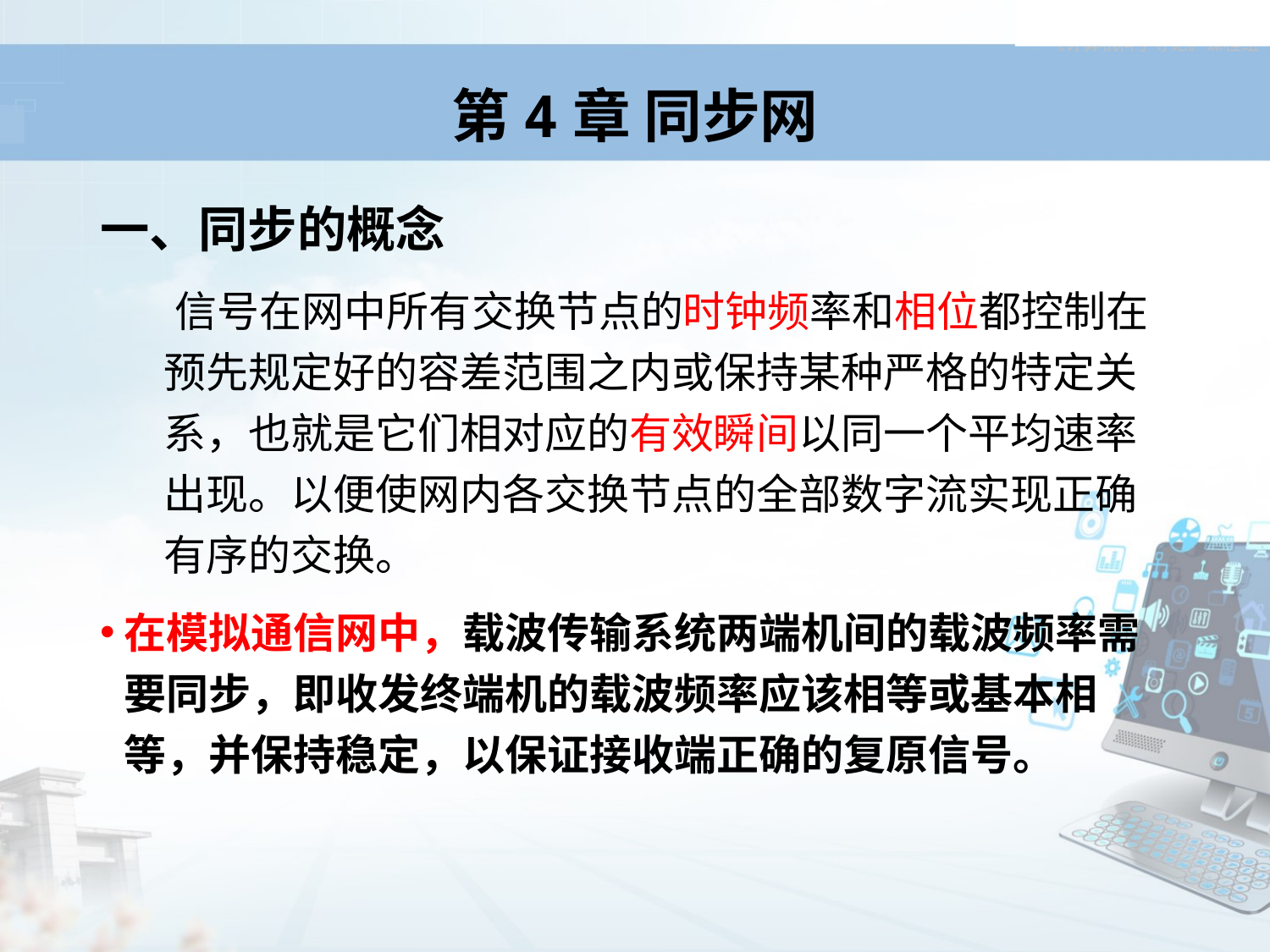

# 第4章 同步网
一、同步的概念
       信号在网中所有交换节点的时钟频率和相位都控制在预先规定好的容差范围之内或保持某种严格的特定关系，也就是它们相对应的有效瞬间以同一个平均速率出现。以便使网内各交换节点的全部数字流实现正确有序的交换。
在模拟通信网中，载波传输系统两端机间的载波频率需要同步，即收发终端机的载波频率应该相等或基本相等，并保持稳定，以保证接收端正确的复原信号。